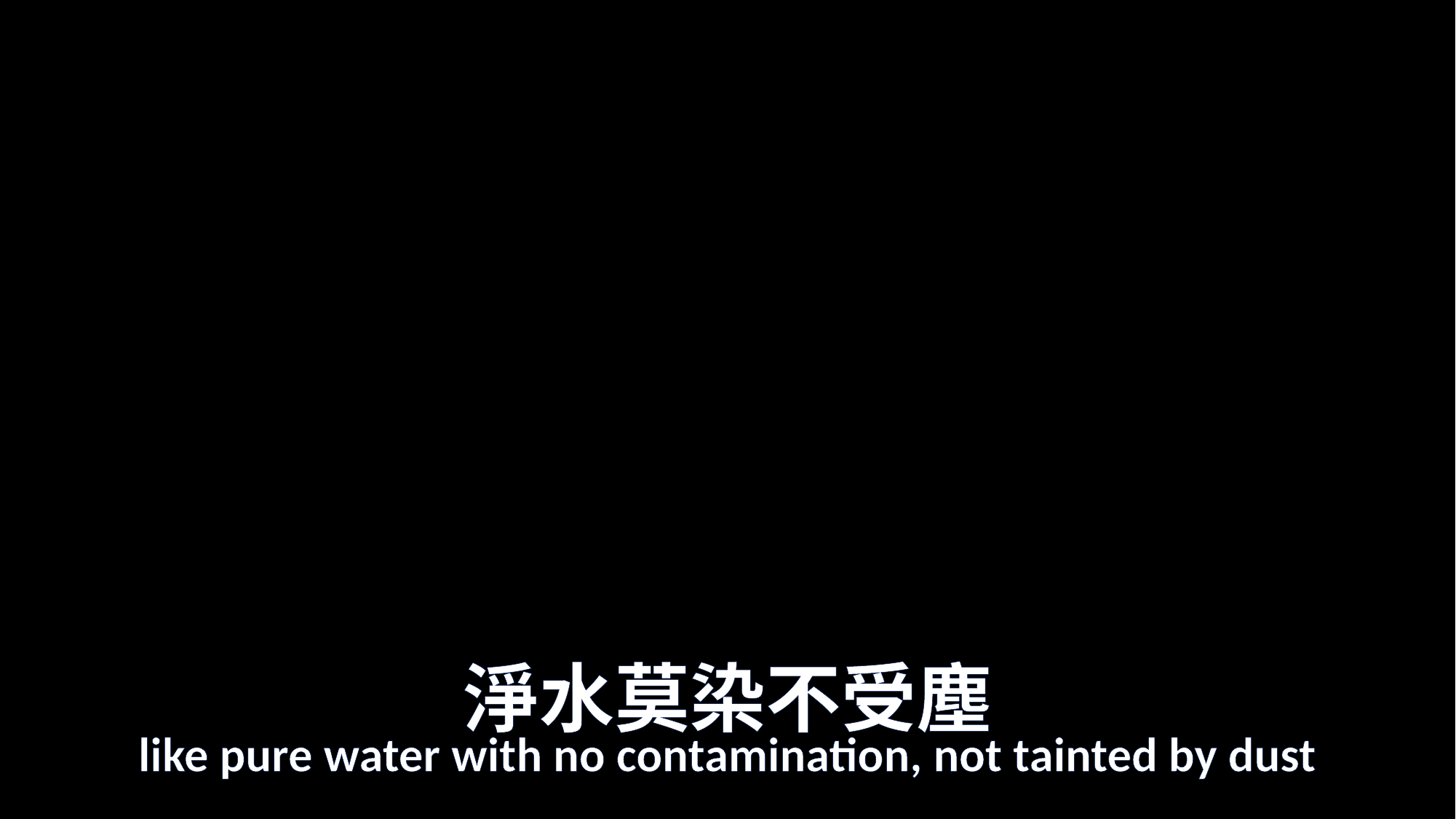

# 淨水莫染不受塵
like pure water with no contamination, not tainted by dust